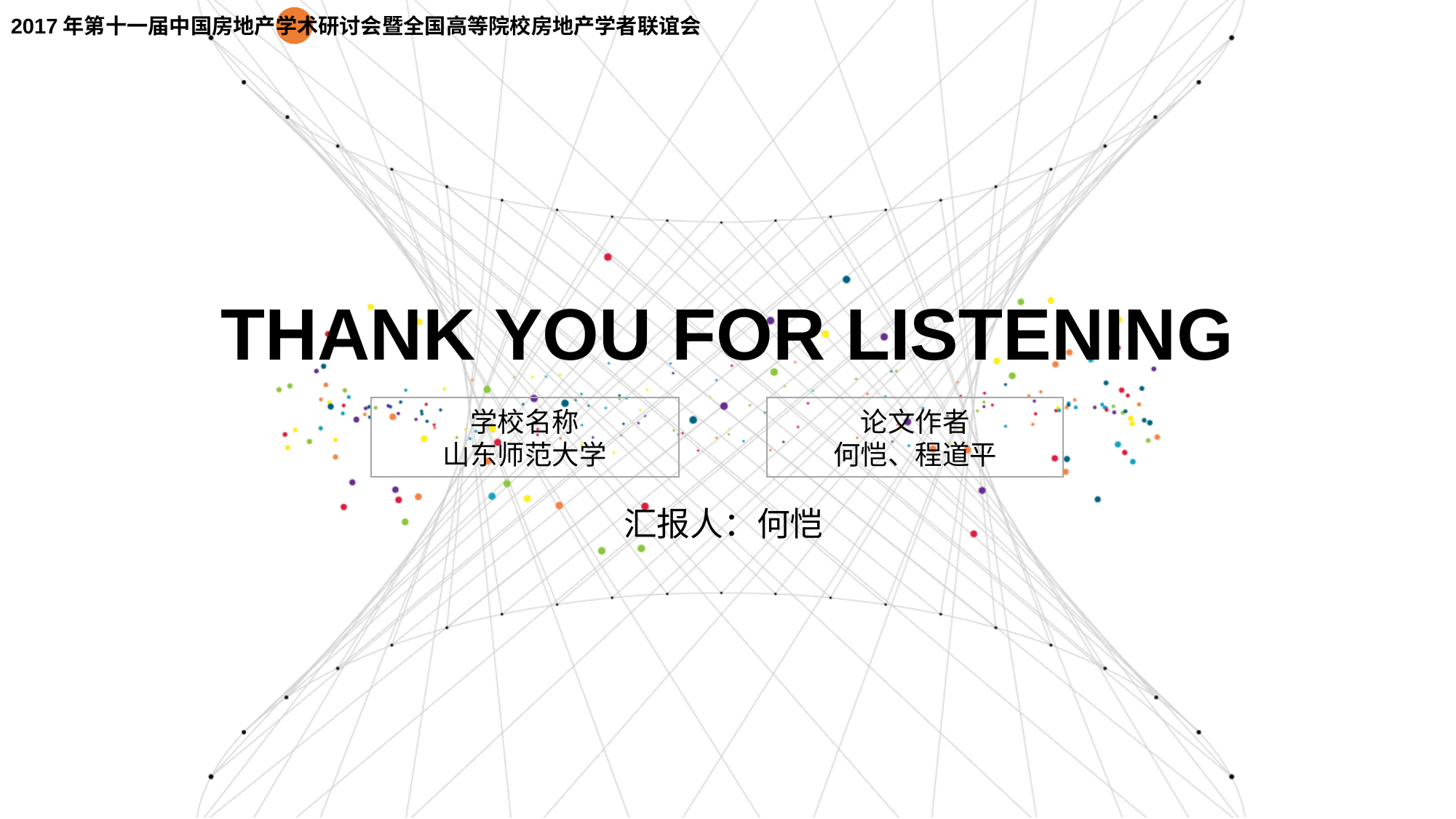

2017年第十一届中国房地产学术研讨会暨全国高等院校房地产学者联谊会

THANK YOU FOR LISTENING
学校名称
山东师范大学
论文作者
何恺、程道平
汇报人：何恺